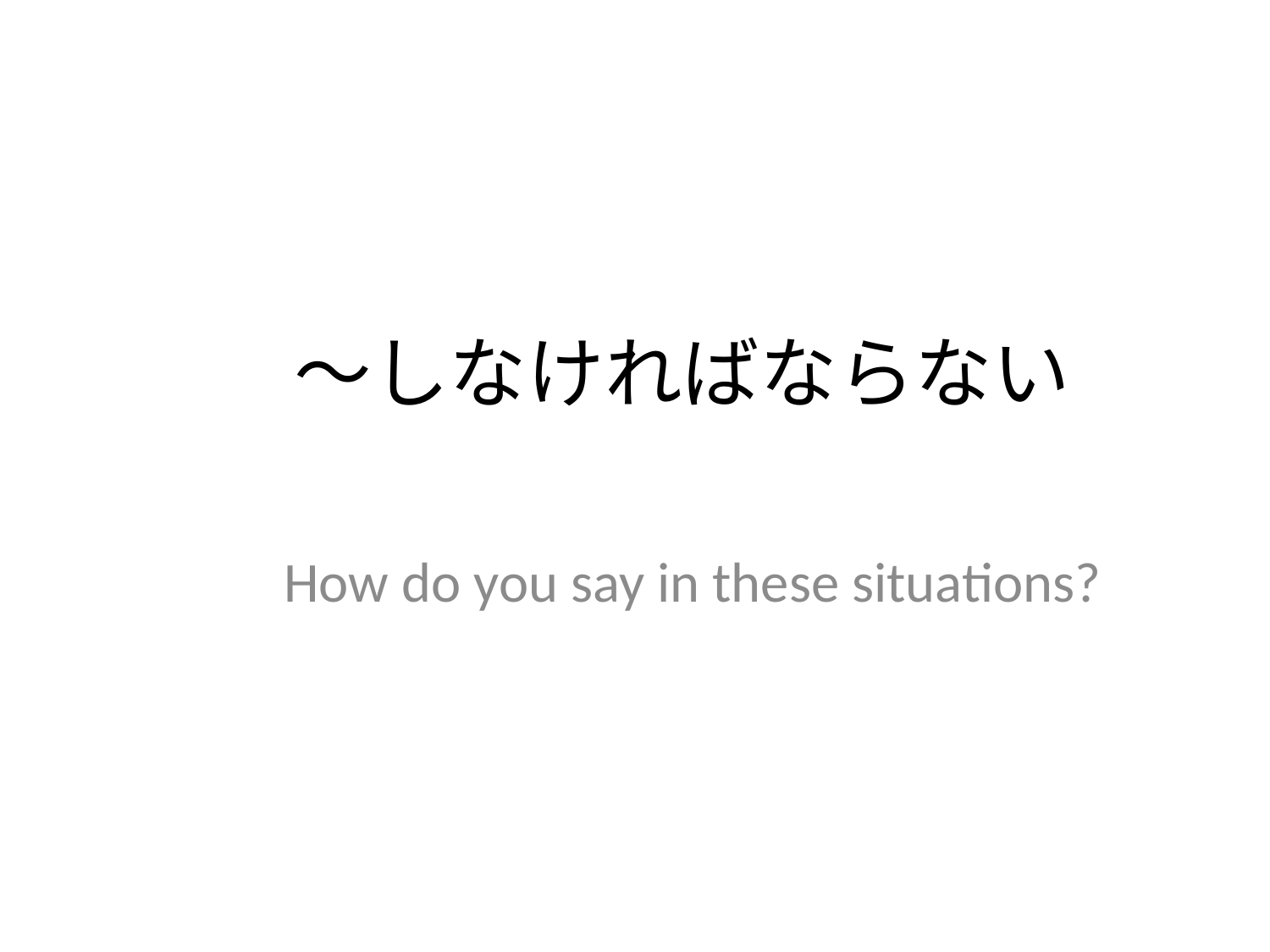

# ～しなければならない
How do you say in these situations?